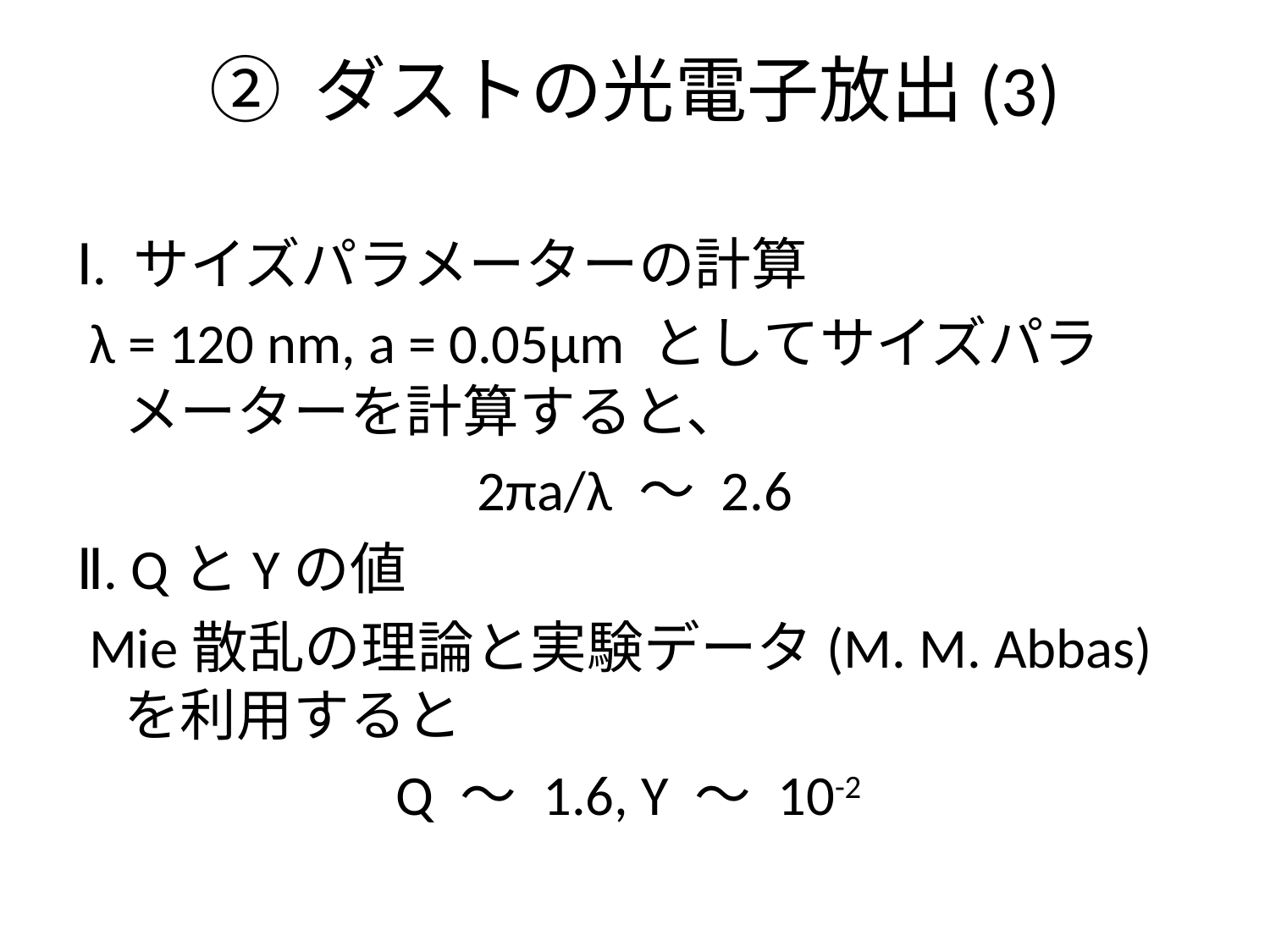

# ② ダストの光電子放出(3)
Ⅰ. サイズパラメーターの計算
 λ = 120 nm, a = 0.05μm としてサイズパラメーターを計算すると、
2πa/λ 〜 2.6
Ⅱ. QとYの値
 Mie散乱の理論と実験データ(M. M. Abbas)を利用すると
Q 〜 1.6, Y 〜 10-2